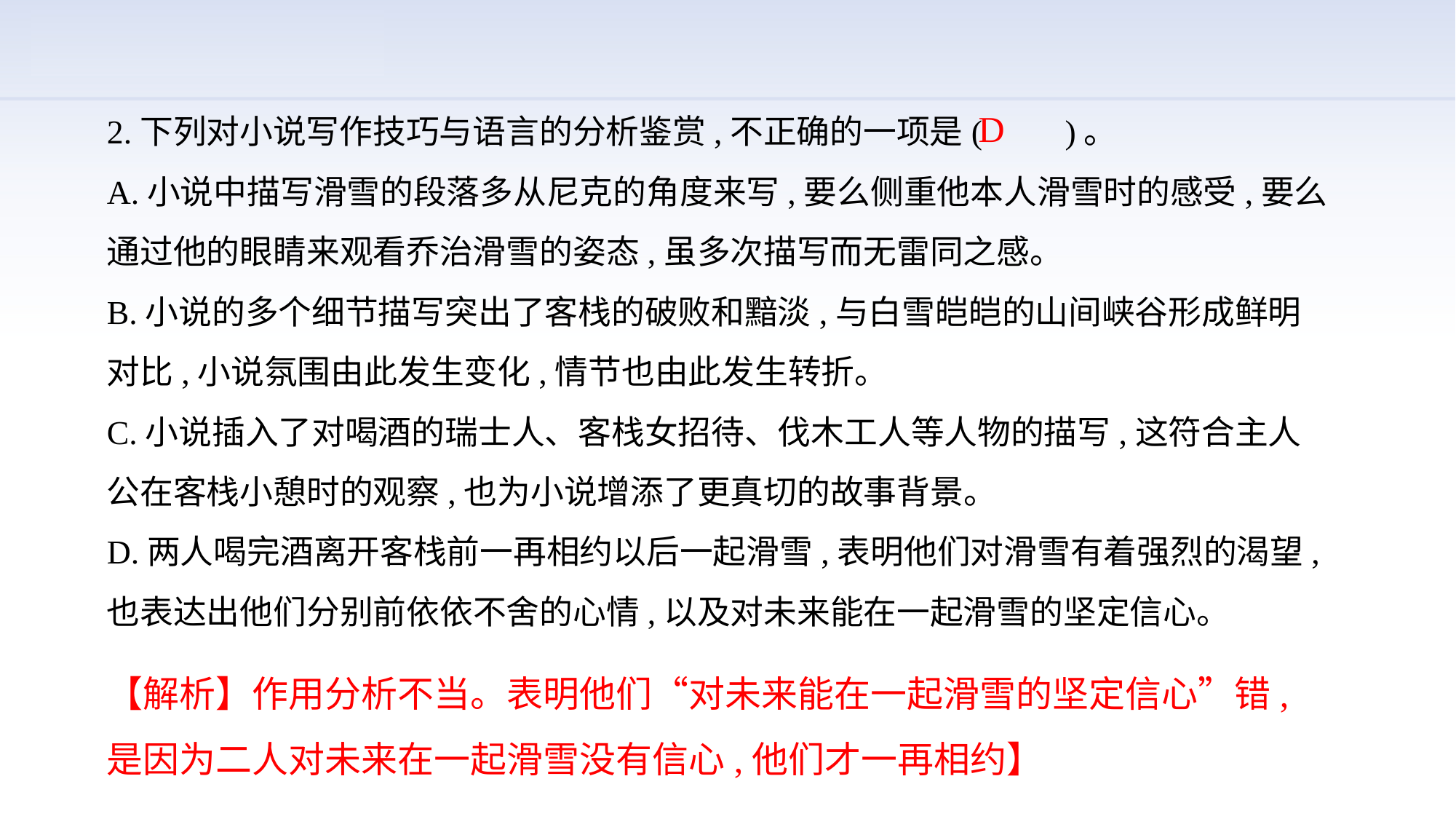

2.下列对小说写作技巧与语言的分析鉴赏,不正确的一项是(　　)。
A.小说中描写滑雪的段落多从尼克的角度来写,要么侧重他本人滑雪时的感受,要么通过他的眼睛来观看乔治滑雪的姿态,虽多次描写而无雷同之感。
B.小说的多个细节描写突出了客栈的破败和黯淡,与白雪皑皑的山间峡谷形成鲜明对比,小说氛围由此发生变化,情节也由此发生转折。
C.小说插入了对喝酒的瑞士人、客栈女招待、伐木工人等人物的描写,这符合主人公在客栈小憩时的观察,也为小说增添了更真切的故事背景。
D.两人喝完酒离开客栈前一再相约以后一起滑雪,表明他们对滑雪有着强烈的渴望,也表达出他们分别前依依不舍的心情,以及对未来能在一起滑雪的坚定信心。
D
【解析】作用分析不当。表明他们“对未来能在一起滑雪的坚定信心”错,是因为二人对未来在一起滑雪没有信心,他们才一再相约】